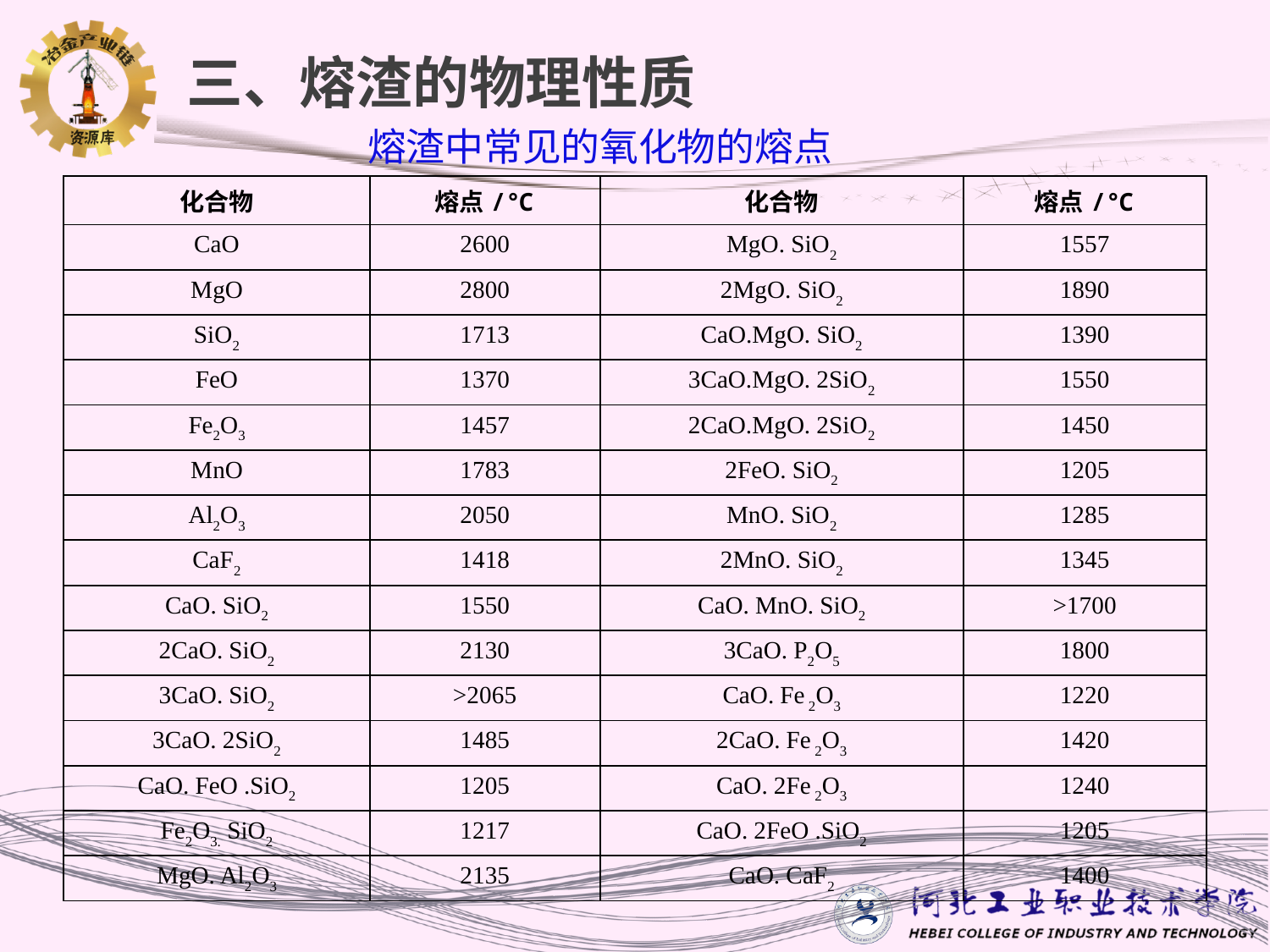

三、熔渣的物理性质
# 熔渣中常见的氧化物的熔点
| 化合物 | 熔点/℃ | 化合物 | 熔点/℃ |
| --- | --- | --- | --- |
| CaO | 2600 | MgO. SiO2 | 1557 |
| MgO | 2800 | 2MgO. SiO2 | 1890 |
| SiO2 | 1713 | CaO.MgO. SiO2 | 1390 |
| FeO | 1370 | 3CaO.MgO. 2SiO2 | 1550 |
| Fe2O3 | 1457 | 2CaO.MgO. 2SiO2 | 1450 |
| MnO | 1783 | 2FeO. SiO2 | 1205 |
| Al2O3 | 2050 | MnO. SiO2 | 1285 |
| CaF2 | 1418 | 2MnO. SiO2 | 1345 |
| CaO. SiO2 | 1550 | CaO. MnO. SiO2 | >1700 |
| 2CaO. SiO2 | 2130 | 3CaO. P2O5 | 1800 |
| 3CaO. SiO2 | >2065 | CaO. Fe 2O3 | 1220 |
| 3CaO. 2SiO2 | 1485 | 2CaO. Fe 2O3 | 1420 |
| CaO. FeO .SiO2 | 1205 | CaO. 2Fe 2O3 | 1240 |
| Fe2O3. SiO2 | 1217 | CaO. 2FeO .SiO2 | 1205 |
| MgO. Al2O3 | 2135 | CaO. CaF2 | 1400 |